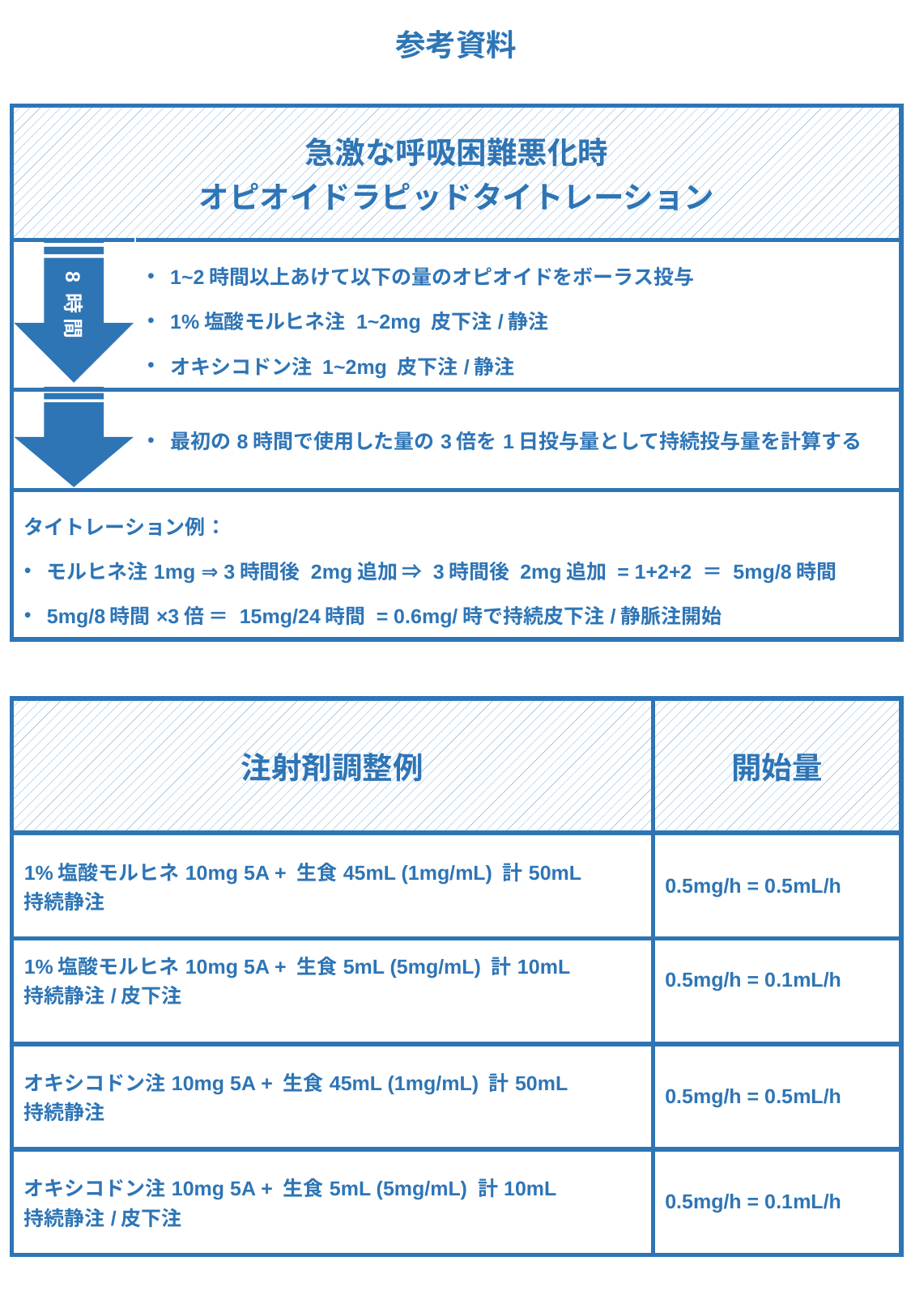

参考資料
| 急激な呼吸困難悪化時 オピオイドラピッドタイトレーション |  |
| --- | --- |
|  | 1~2時間以上あけて以下の量のオピオイドをボーラス投与 1%塩酸モルヒネ注 1~2mg 皮下注/静注 オキシコドン注 1~2mg 皮下注/静注 |
|  | 最初の8時間で使用した量の3倍を1日投与量として持続投与量を計算する |
| タイトレーション例： モルヒネ注1mg ⇒ 3時間後 2mg追加 ⇒ 3時間後 2mg追加 = 1+2+2 ＝ 5mg/8時間 5mg/8時間×3倍 ＝ 15mg/24時間 = 0.6mg/時で持続皮下注/静脈注開始 |  |
8 時 間

| 注射剤調整例 | 開始量 |
| --- | --- |
| 1%塩酸モルヒネ10mg 5A + 生食45mL (1mg/mL) 計50mL 持続静注 | 0.5mg/h = 0.5mL/h |
| 1%塩酸モルヒネ10mg 5A + 生食5mL (5mg/mL) 計10mL 持続静注/皮下注 | 0.5mg/h = 0.1mL/h |
| オキシコドン注10mg 5A + 生食45mL (1mg/mL) 計50mL 持続静注 | 0.5mg/h = 0.5mL/h |
| オキシコドン注10mg 5A + 生食5mL (5mg/mL) 計10mL 持続静注/皮下注 | 0.5mg/h = 0.1mL/h |